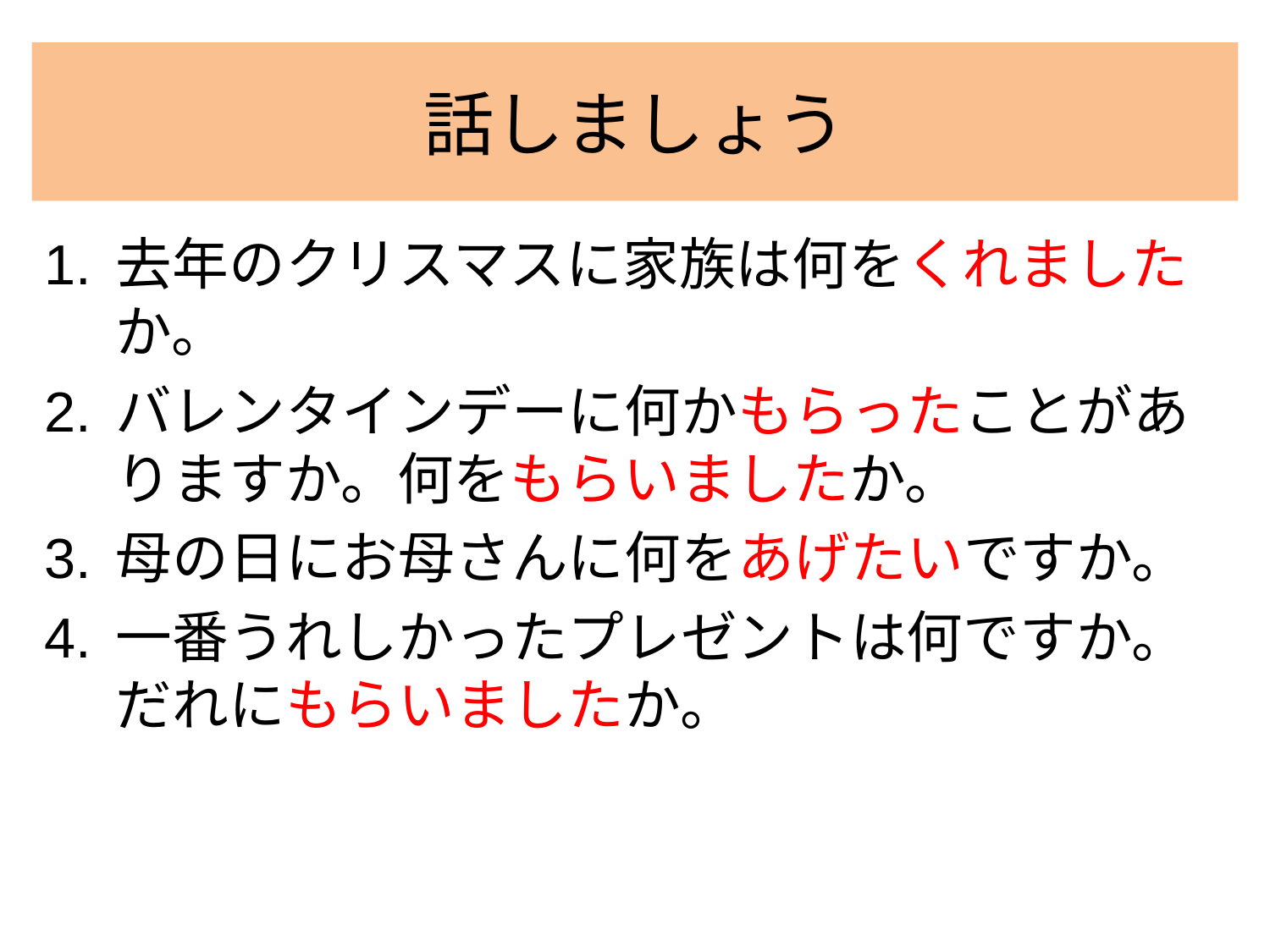

# 話しましょう
去年のクリスマスに家族は何をくれましたか。
バレンタインデーに何かもらったことがありますか。何をもらいましたか。
母の日にお母さんに何をあげたいですか。
一番うれしかったプレゼントは何ですか。だれにもらいましたか。